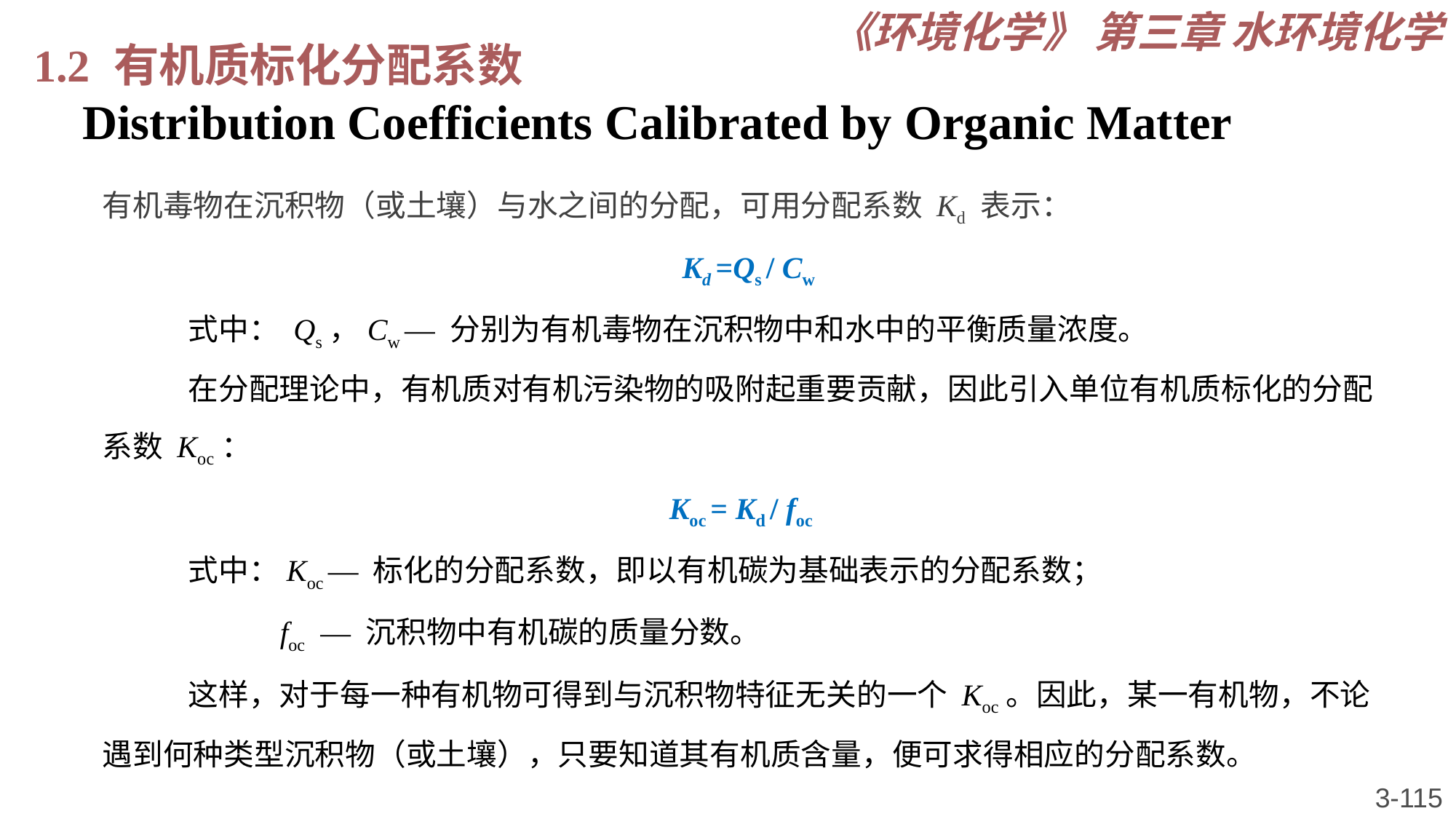

《环境化学》 第三章 水环境化学
1.2 有机质标化分配系数
    Distribution Coefficients Calibrated by Organic Matter
有机毒物在沉积物（或土壤）与水之间的分配，可用分配系数 Kd 表示：
 Kd =Qs / Cw
式中： Qs，Cw — 分别为有机毒物在沉积物中和水中的平衡质量浓度。
在分配理论中，有机质对有机污染物的吸附起重要贡献，因此引入单位有机质标化的分配系数 Koc：
Koc = Kd / foc
式中：Koc — 标化的分配系数，即以有机碳为基础表示的分配系数；
            foc  — 沉积物中有机碳的质量分数。
这样，对于每一种有机物可得到与沉积物特征无关的一个 Koc。因此，某一有机物，不论遇到何种类型沉积物（或土壤），只要知道其有机质含量，便可求得相应的分配系数。
3-115